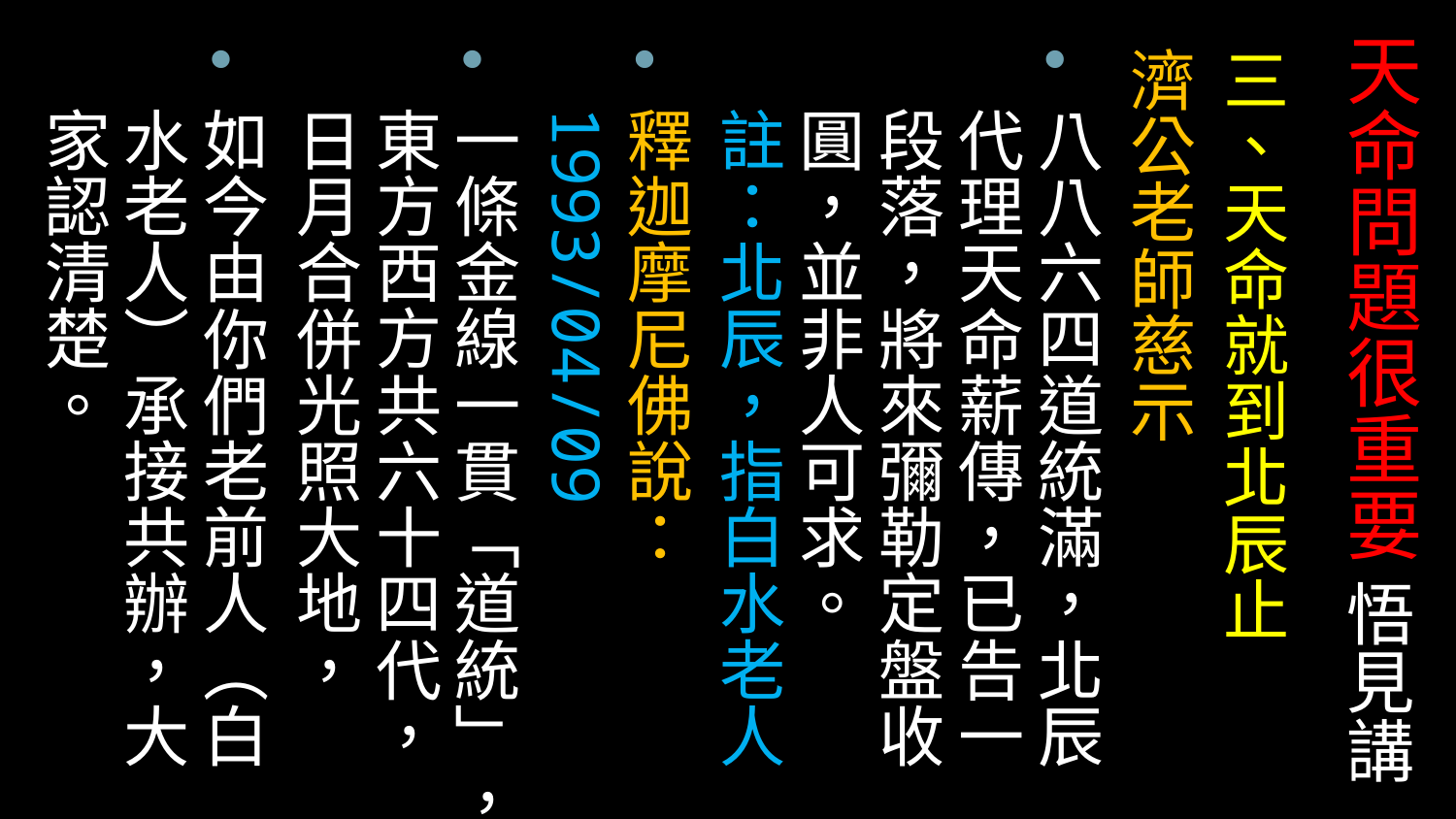

# 天命問題很重要 悟見講
三、天命就到北辰止
濟公老師慈示
八八六四道統滿，北辰代理天命薪傳，已告一段落，將來彌勒定盤收圓，並非人可求。
註：北辰，指白水老人
釋迦摩尼佛說：1993/04/09
一條金線一貫「道統」，東方西方共六十四代，日月合併光照大地，
如今由你們老前人（白水老人）承接共辦，大家認清楚。